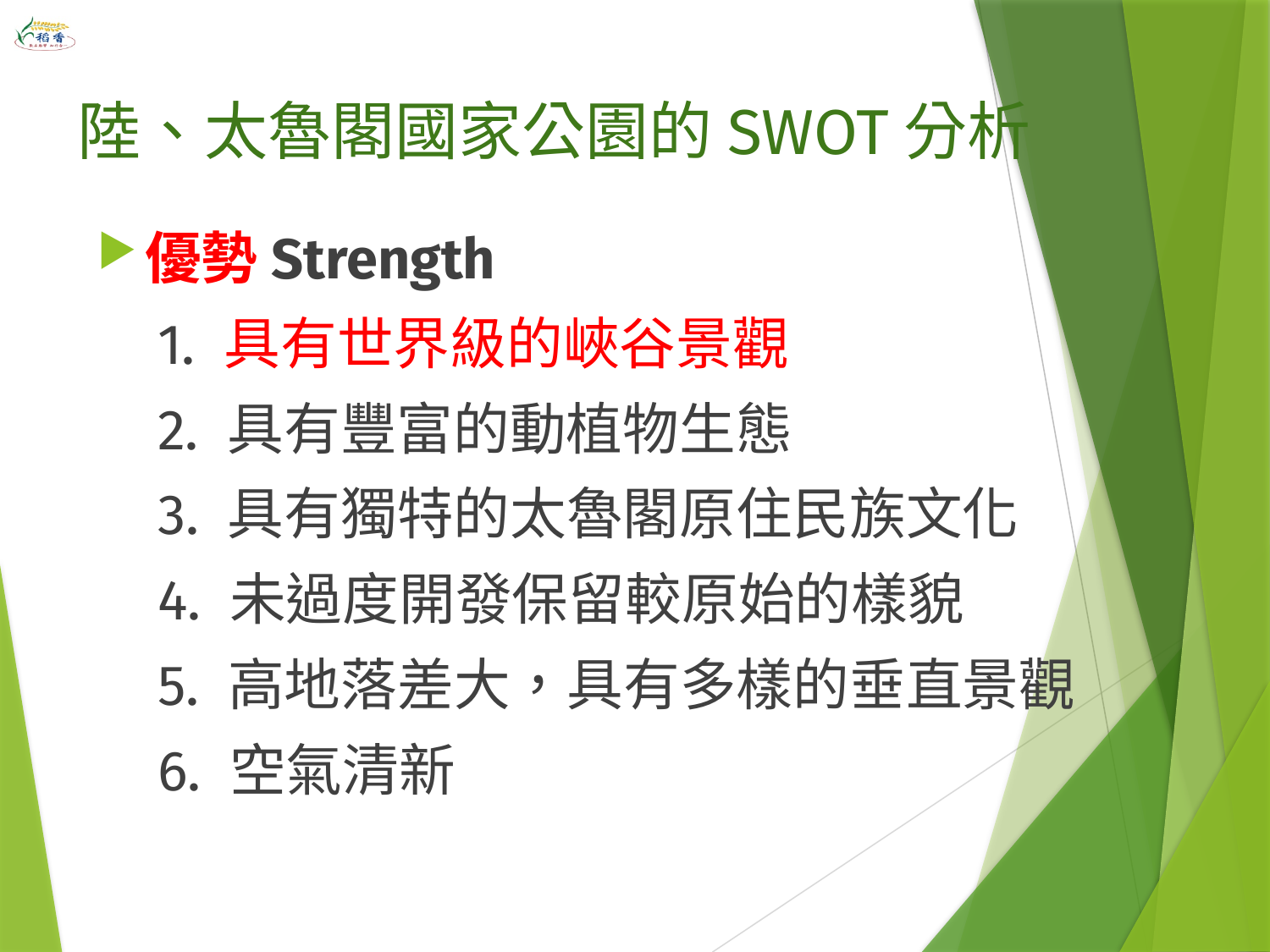

# 陸、太魯閣國家公園的SWOT分析
優勢Strength
    1. 具有世界級的峽谷景觀
    2. 具有豐富的動植物生態
    3. 具有獨特的太魯閣原住民族文化
    4. 未過度開發保留較原始的樣貌
    5. 高地落差大，具有多樣的垂直景觀
    6. 空氣清新